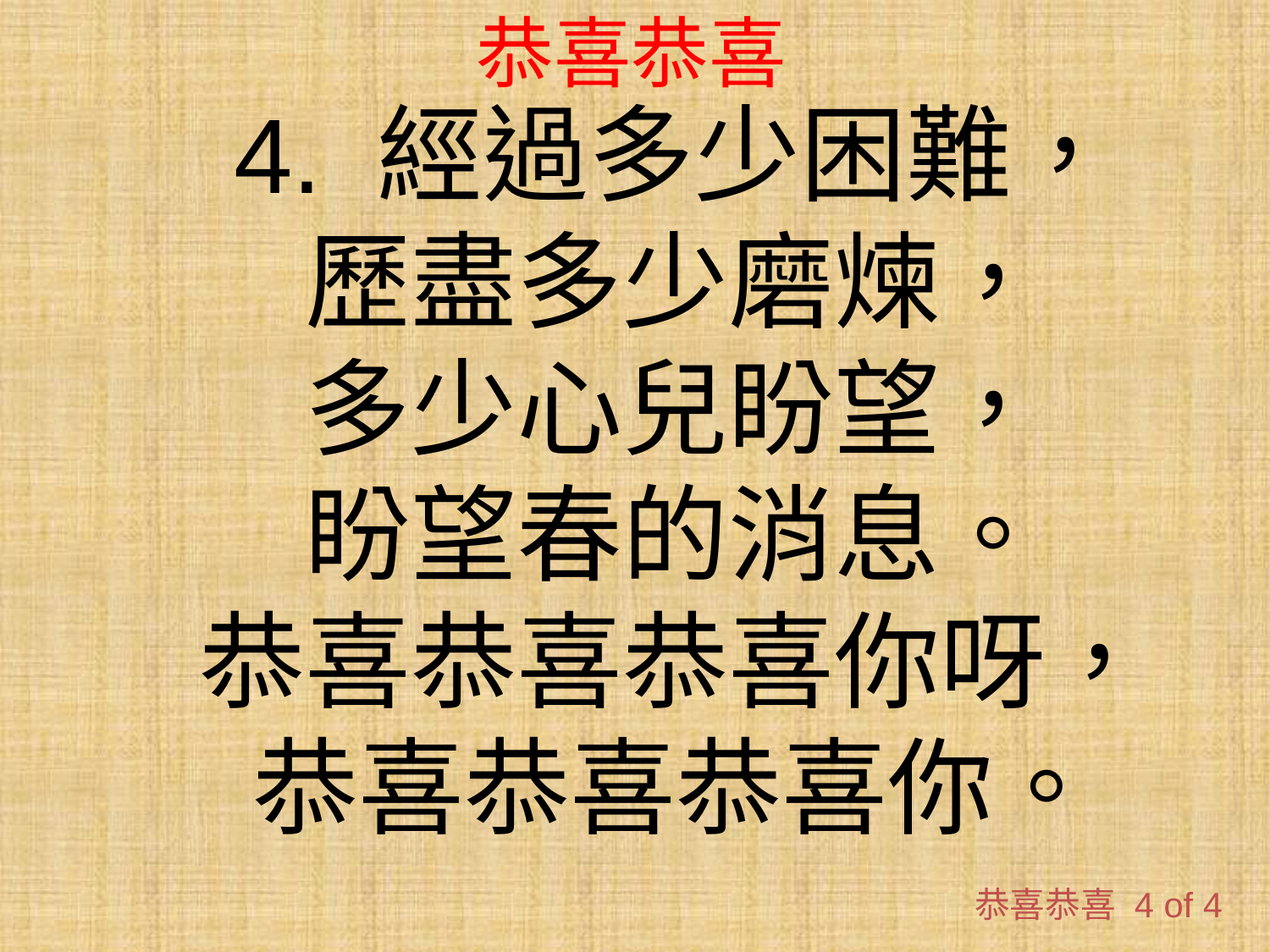

# 恭喜恭喜
4. 經過多少困難，
歷盡多少磨煉，
多少心兒盼望，
盼望春的消息。
恭喜恭喜恭喜你呀，
恭喜恭喜恭喜你。
恭喜恭喜 4 of 4